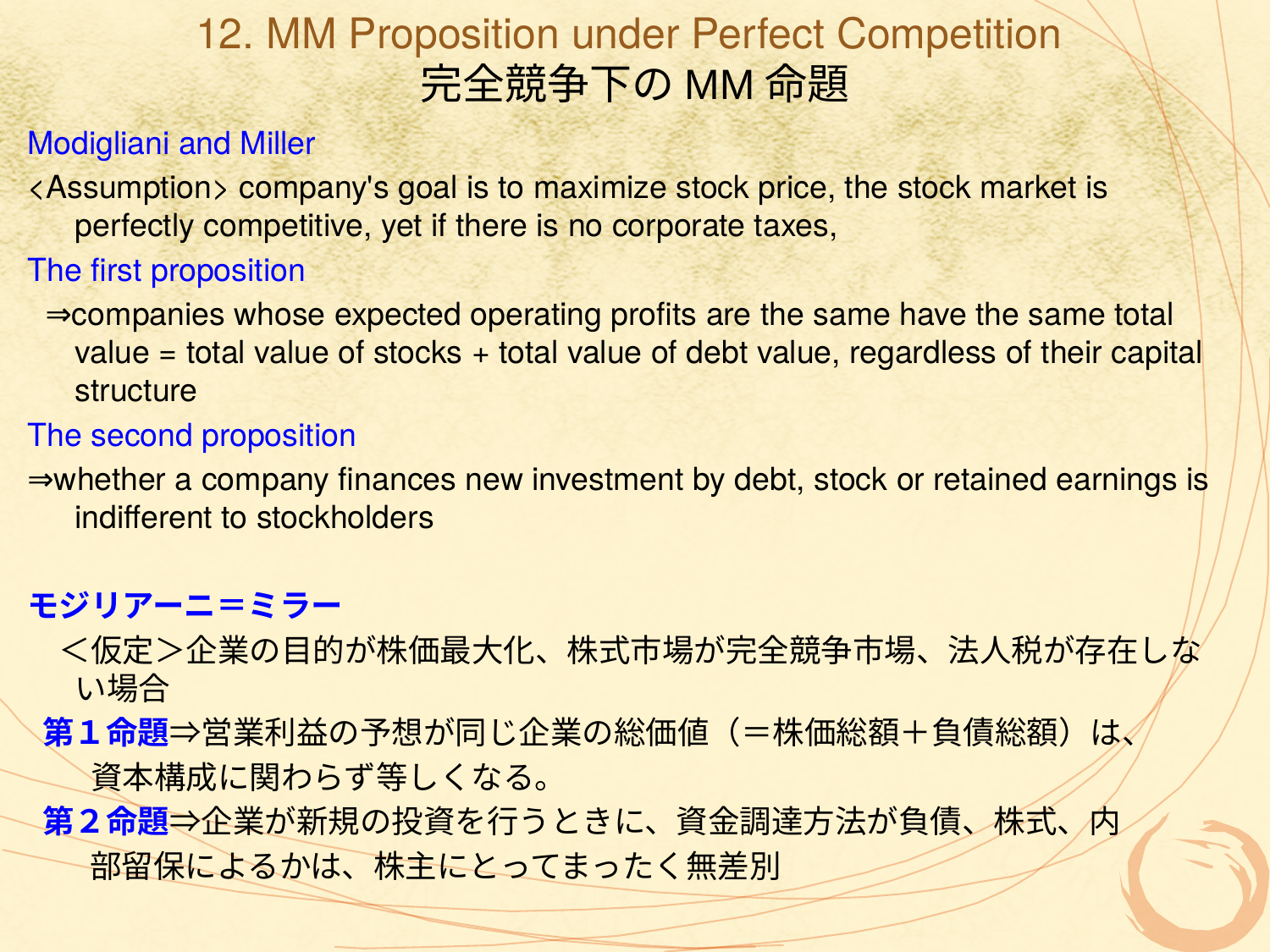

12. MM Proposition under Perfect Competition
完全競争下のMM命題
Modigliani and Miller
<Assumption> company's goal is to maximize stock price, the stock market is perfectly competitive, yet if there is no corporate taxes,
The first proposition
  ⇒companies whose expected operating profits are the same have the same total value = total value of stocks + total value of debt value, regardless of their capital structure
The second proposition
⇒whether a company finances new investment by debt, stock or retained earnings is indifferent to stockholders

モジリアーニ＝ミラー
　＜仮定＞企業の目的が株価最大化、株式市場が完全競争市場、法人税が存在しない場合
 第１命題⇒営業利益の予想が同じ企業の総価値（＝株価総額＋負債総額）は、
　　資本構成に関わらず等しくなる。
 第２命題⇒企業が新規の投資を行うときに、資金調達方法が負債、株式、内
	 部留保によるかは、株主にとってまったく無差別